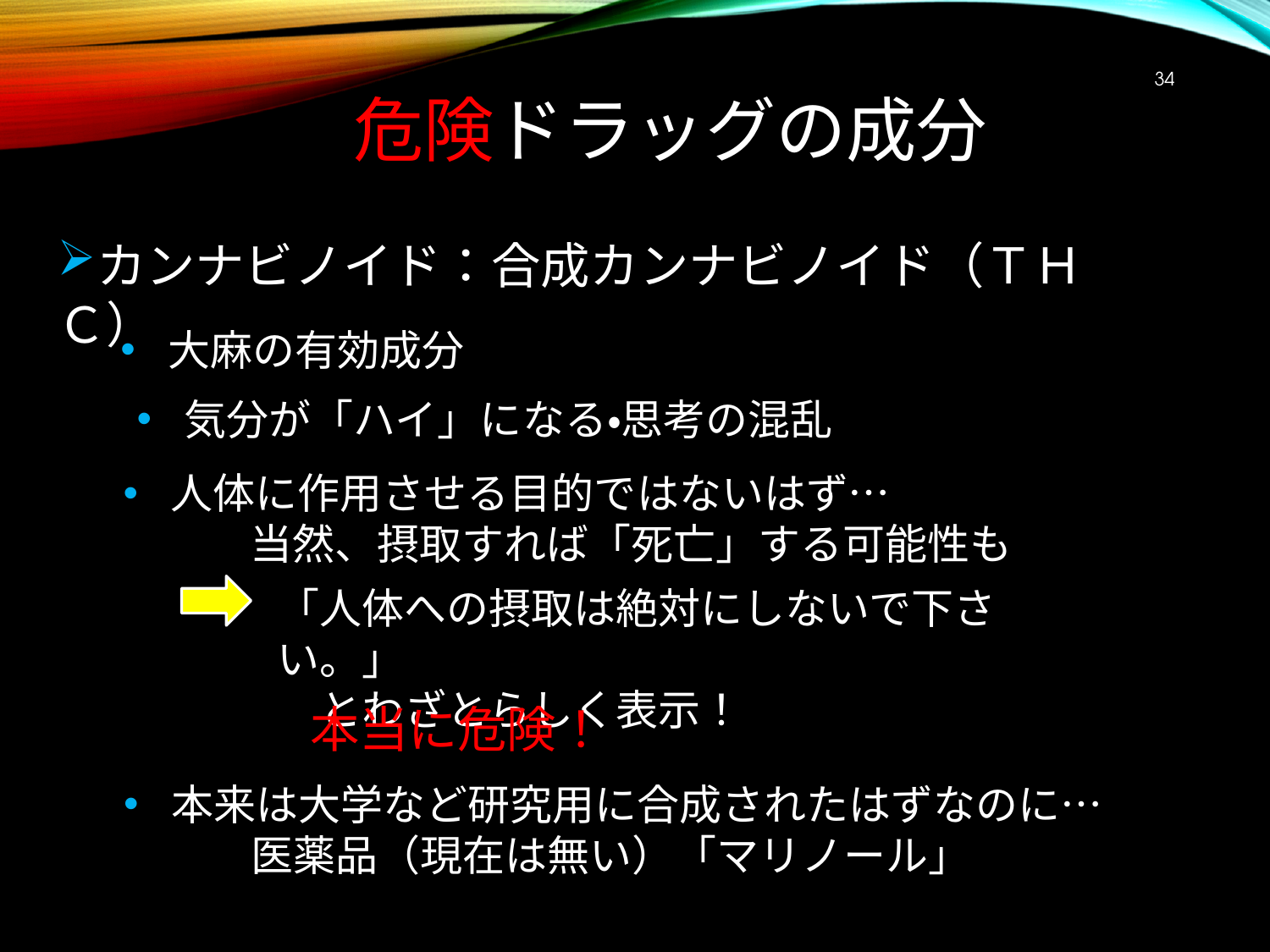

34
# 危険ドラッグの成分
カンナビノイド：合成カンナビノイド（ＴＨＣ）
大麻の有効成分
気分が「ハイ」になる・思考の混乱
人体に作用させる目的ではないはず…
　　　当然、摂取すれば「死亡」する可能性も

「人体への摂取は絶対にしないで下さい。」
　とわざとらしく表示！
本当に危険！
本来は大学など研究用に合成されたはずなのに…
　　　医薬品（現在は無い）「マリノール」